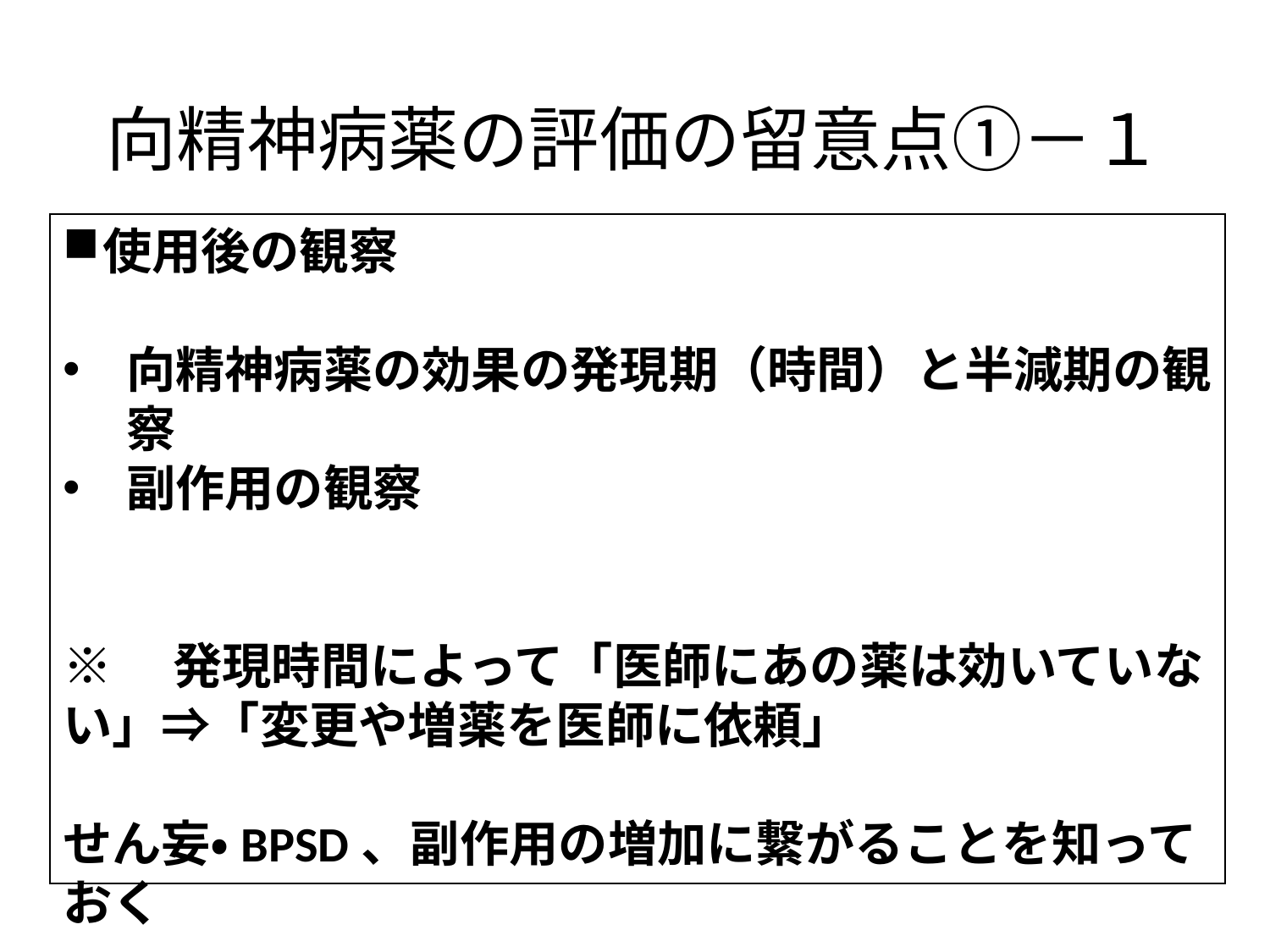

# 向精神病薬の評価の留意点①－１
使用後の観察

向精神病薬の効果の発現期（時間）と半減期の観察
副作用の観察

※　発現時間によって「医師にあの薬は効いていない」⇒「変更や増薬を医師に依頼」

せん妄・BPSD、副作用の増加に繋がることを知っておく